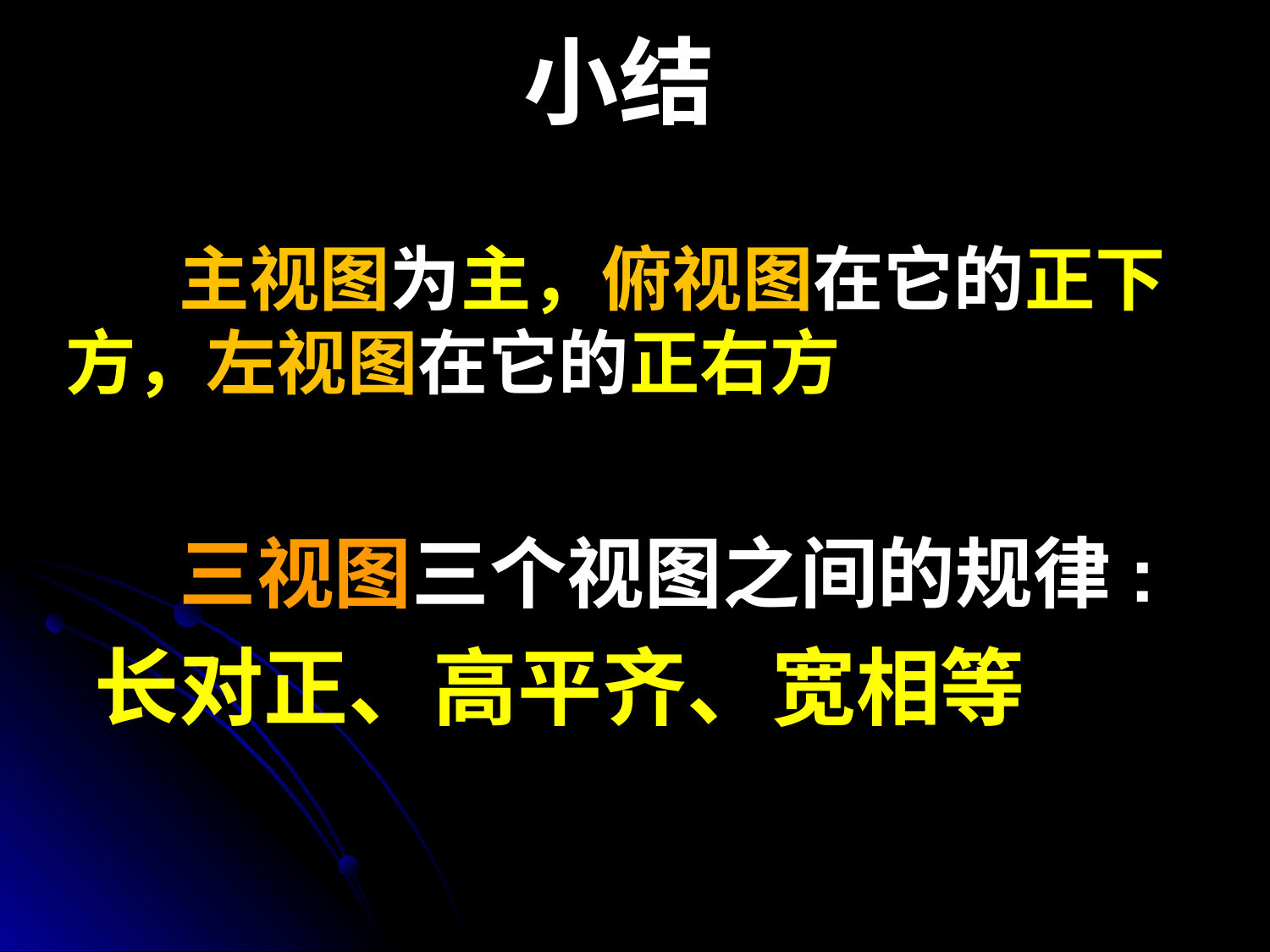

# 小结
      主视图为主，俯视图在它的正下方，左视图在它的正右方

      三视图三个视图之间的规律:
 长对正、高平齐、宽相等